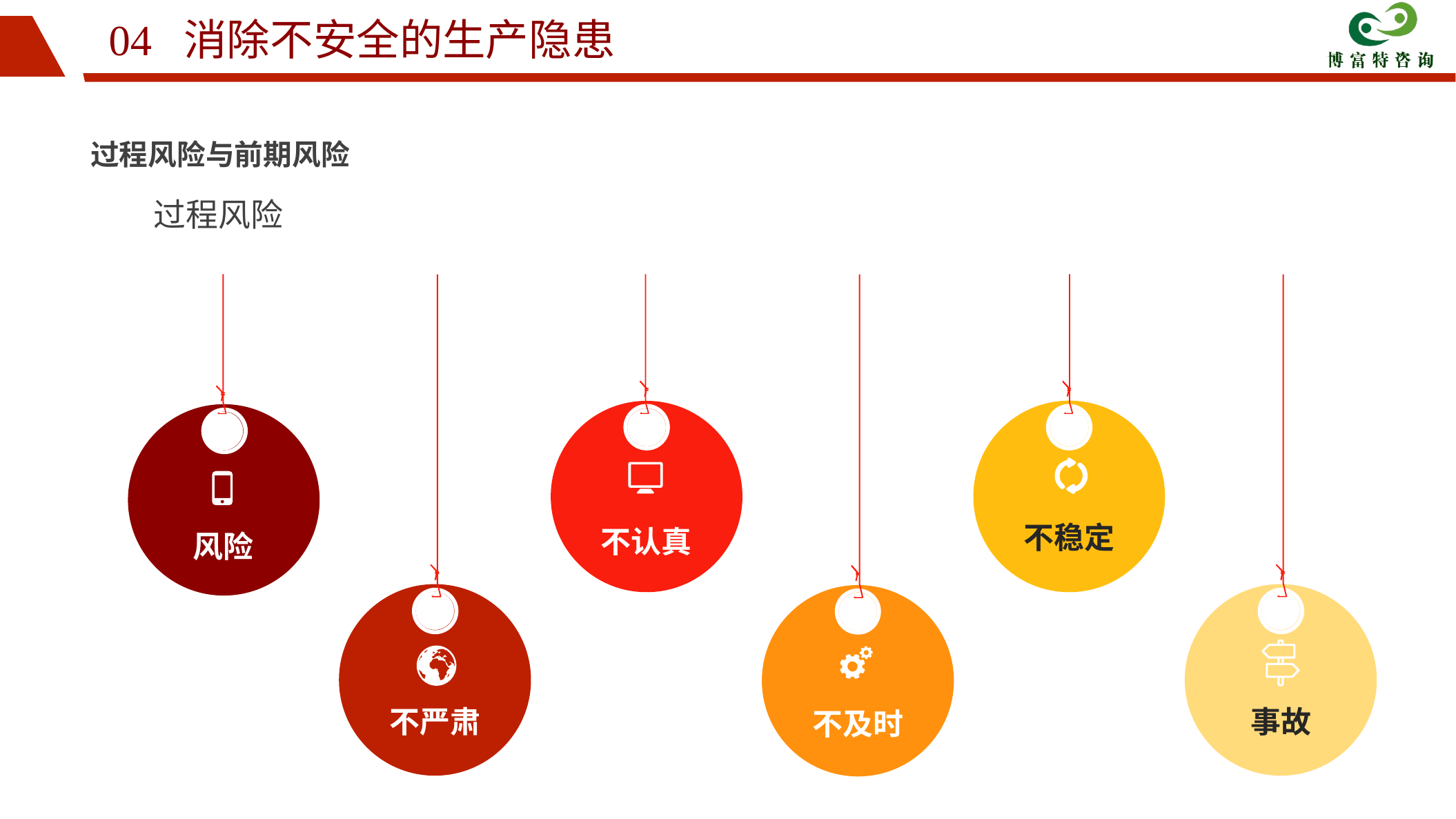

04  消除不安全的生产隐患

过程风险与前期风险
过程风险

不稳定
不认真
风险

不严肃
事故
不及时